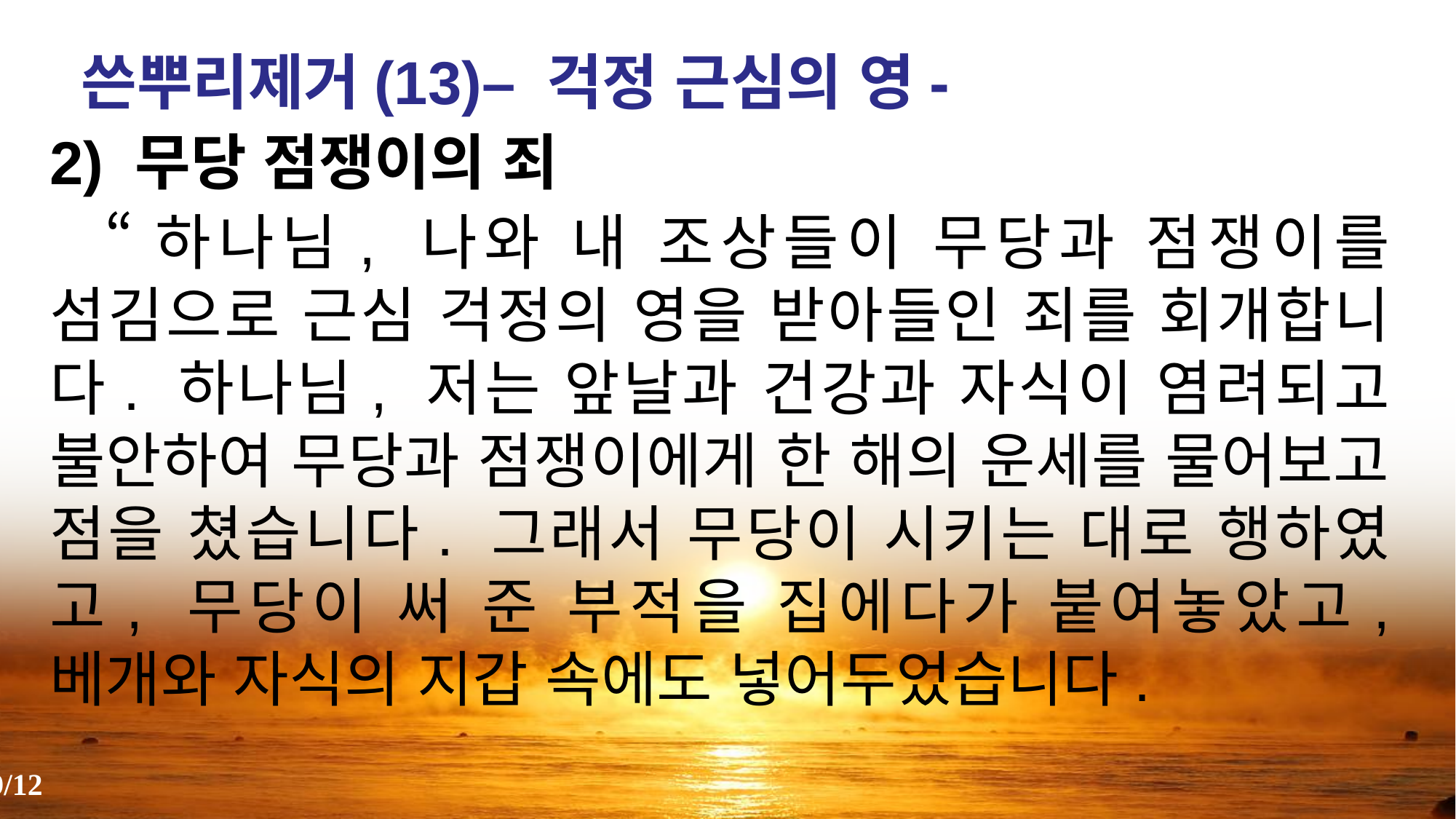

쓴뿌리제거(13)– 걱정 근심의 영-
2) 무당 점쟁이의 죄
  “하나님, 나와 내 조상들이 무당과 점쟁이를 섬김으로 근심 걱정의 영을 받아들인 죄를 회개합니다. 하나님, 저는 앞날과 건강과 자식이 염려되고 불안하여 무당과 점쟁이에게 한 해의 운세를 물어보고 점을 쳤습니다. 그래서 무당이 시키는 대로 행하였고, 무당이 써 준 부적을 집에다가 붙여놓았고, 베개와 자식의 지갑 속에도 넣어두었습니다.